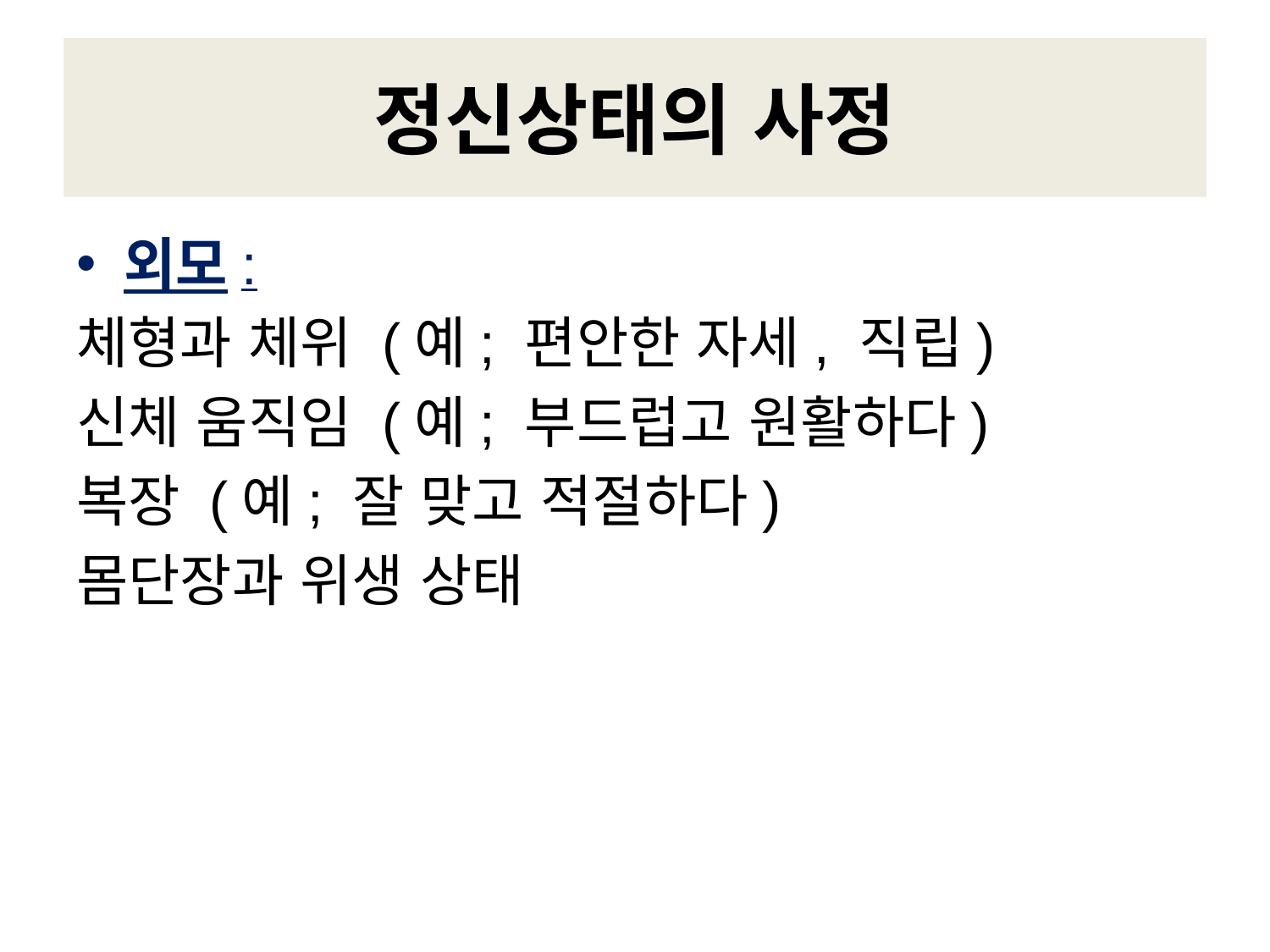

# 정신상태의 사정
외모:
체형과 체위 (예; 편안한 자세, 직립)
신체 움직임 (예; 부드럽고 원활하다)
복장 (예; 잘 맞고 적절하다)
몸단장과 위생 상태